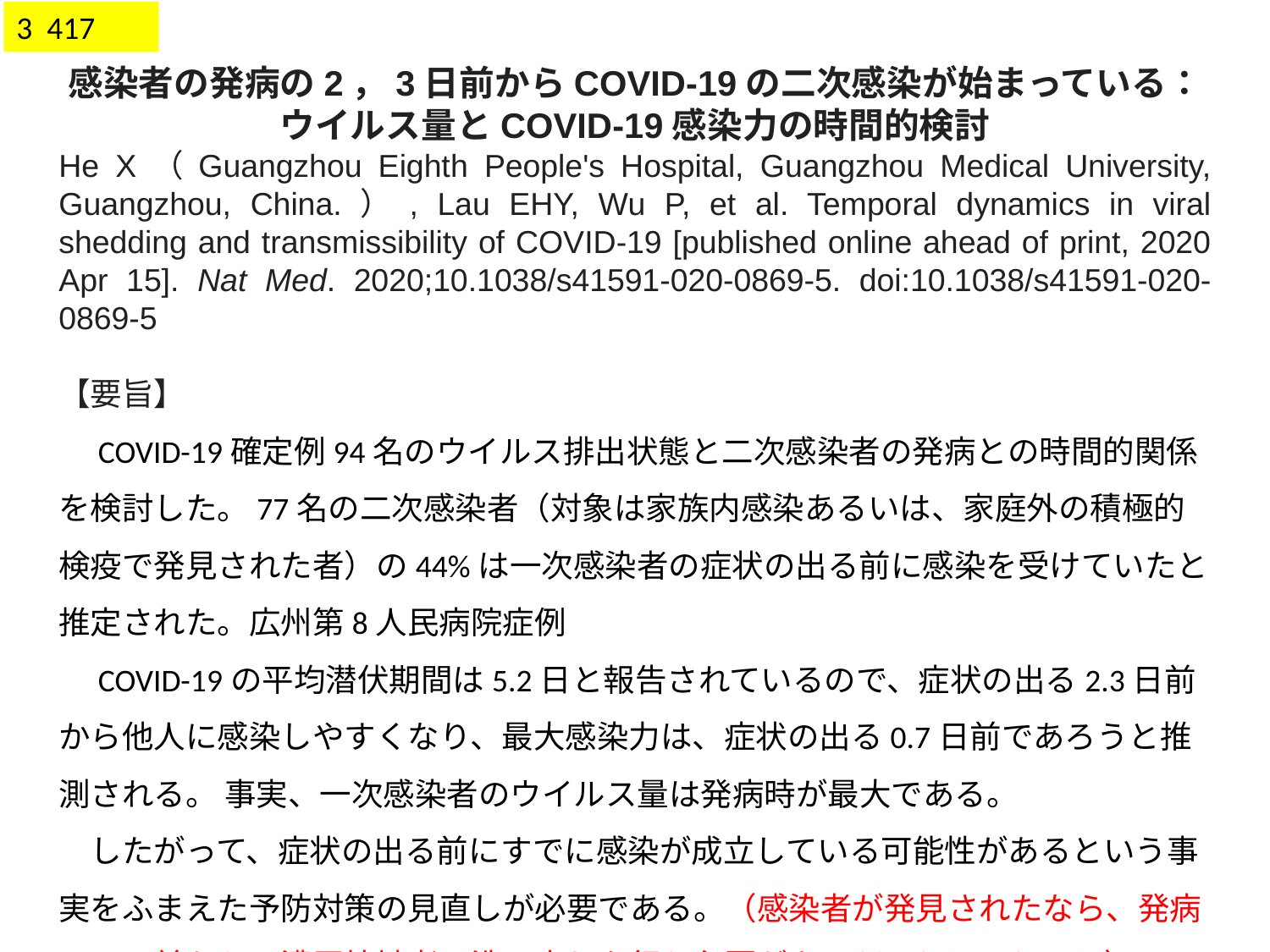

3  417
感染者の発病の2，3日前からCOVID-19の二次感染が始まっている：
ウイルス量とCOVID-19感染力の時間的検討
He X（Guangzhou Eighth People's Hospital, Guangzhou Medical University, Guangzhou, China.）, Lau EHY, Wu P, et al. Temporal dynamics in viral shedding and transmissibility of COVID-19 [published online ahead of print, 2020 Apr 15]. Nat Med. 2020;10.1038/s41591-020-0869-5. doi:10.1038/s41591-020-0869-5

【要旨】
　COVID-19確定例94名のウイルス排出状態と二次感染者の発病との時間的関係を検討した。77名の二次感染者（対象は家族内感染あるいは、家庭外の積極的検疫で発見された者）の44%は一次感染者の症状の出る前に感染を受けていたと推定された。広州第8人民病院症例
　COVID-19の平均潜伏期間は5.2日と報告されているので、症状の出る2.3日前から他人に感染しやすくなり、最大感染力は、症状の出る0.7日前であろうと推測される。 事実、一次感染者のウイルス量は発病時が最大である。
　したがって、症状の出る前にすでに感染が成立している可能性があるという事実をふまえた予防対策の見直しが必要である。（感染者が発見されたなら、発病の3日前からの濃厚接触者の洗い出しを行う必要があるだろうということ）